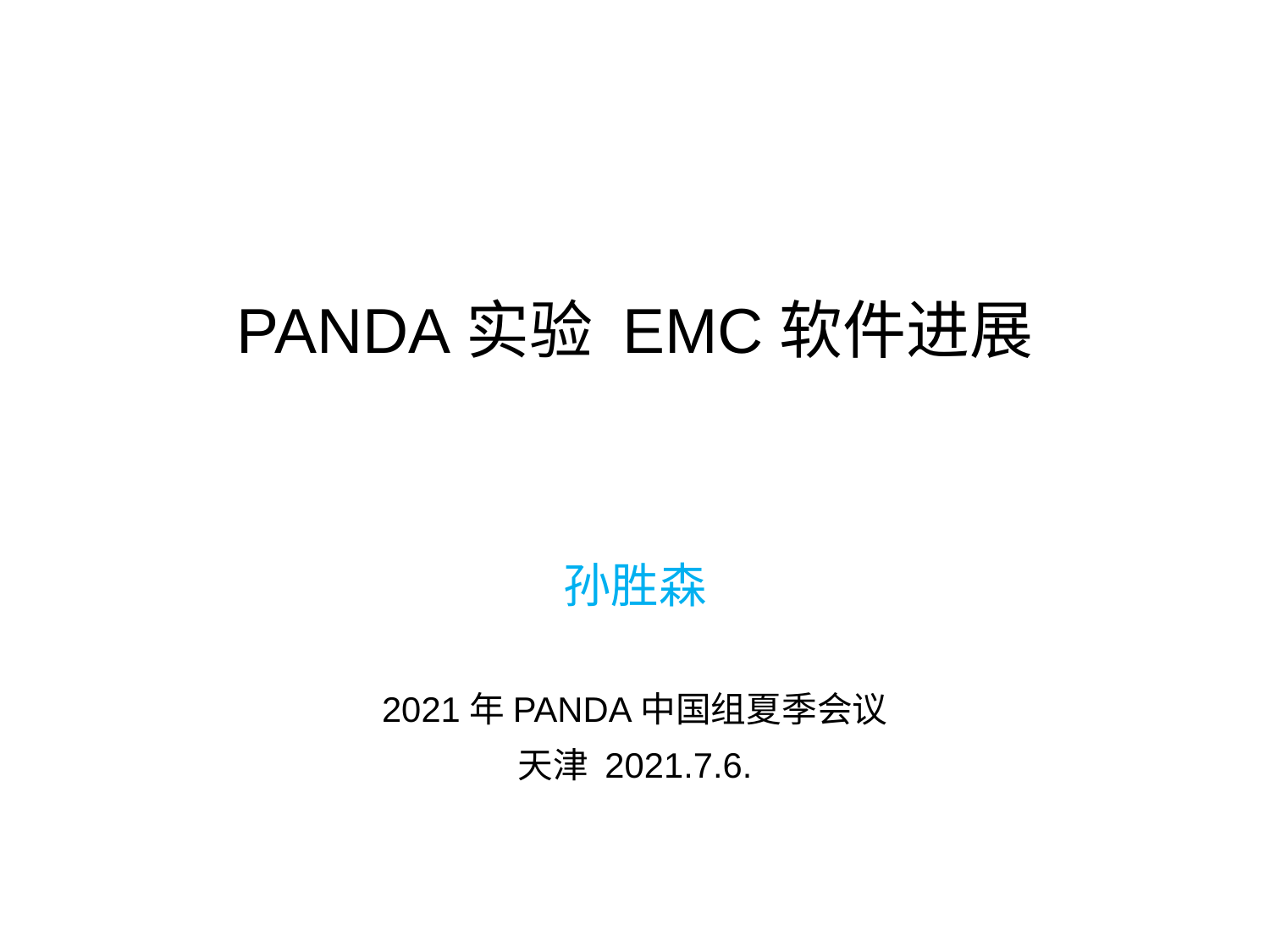

# PANDA实验 EMC软件进展
孙胜森

2021年PANDA中国组夏季会议
天津 2021.7.6.